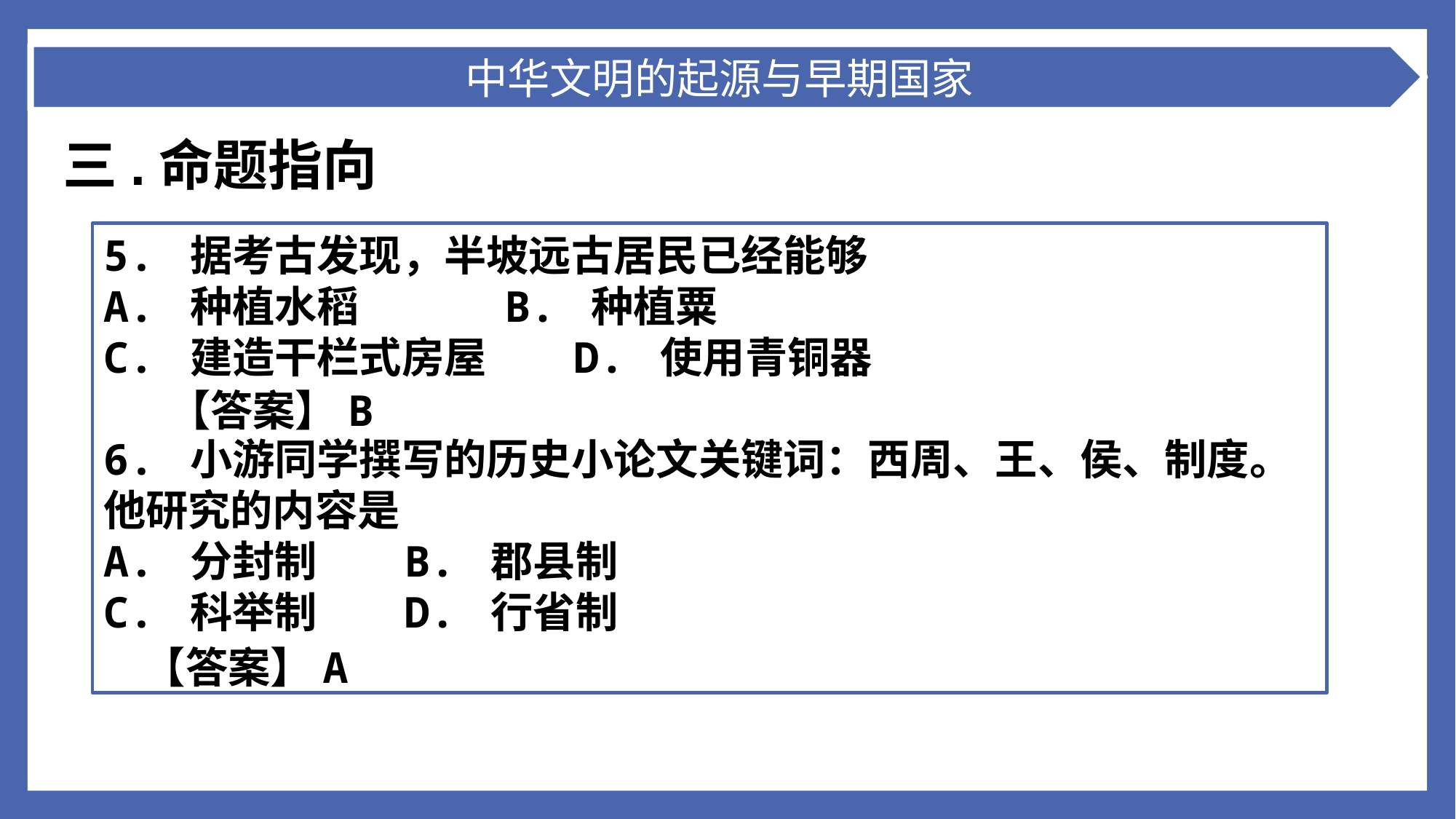

中华文明的起源与早期国家
三.命题指向
5. 据考古发现，半坡远古居民已经能够
A. 种植水稻              B. 种植粟
C. 建造干栏式房屋        D. 使用青铜器

6. 小游同学撰写的历史小论文关键词：西周、王、侯、制度。他研究的内容是
A. 分封制        B. 郡县制
C. 科举制        D. 行省制

【答案】B
【答案】A